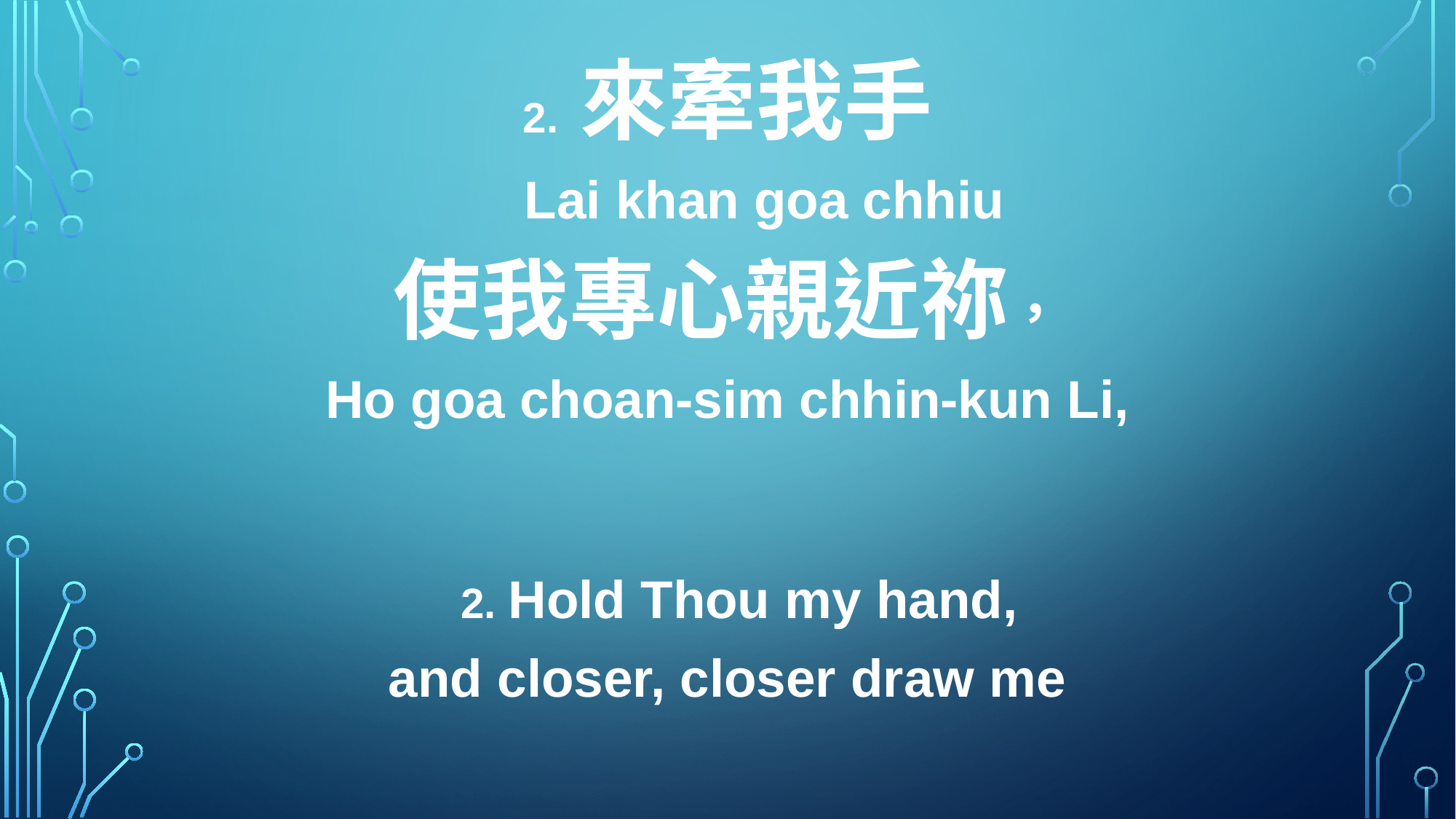

2. 來牽我手
     Lai khan goa chhiu
使我專心親近祢，
Ho goa choan-sim chhin-kun Li,

  2. Hold Thou my hand,
and closer, closer draw me